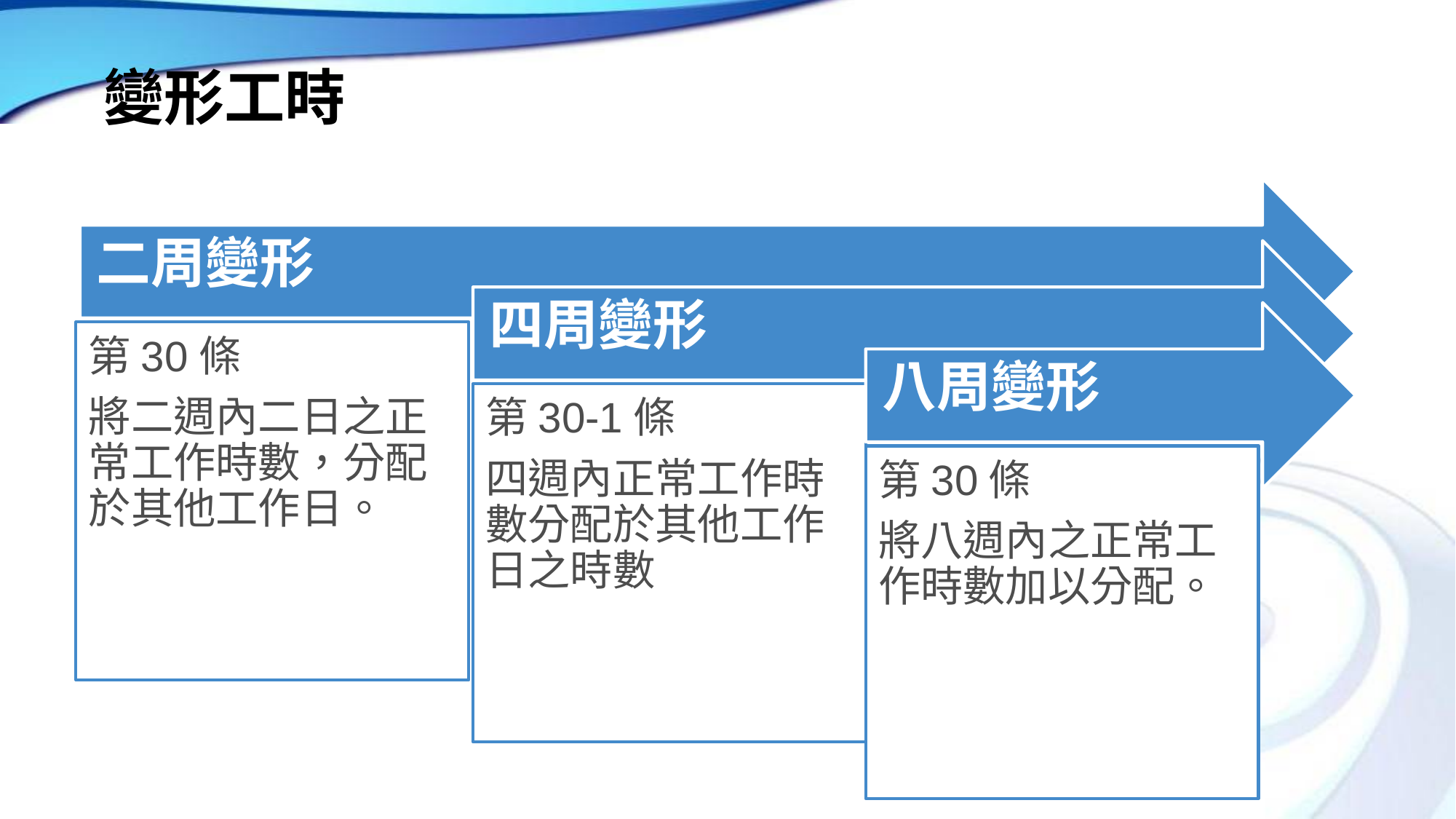

# 變形工時
二周變形
第30條
將二週內二日之正常工作時數，分配於其他工作日。
四周變形
第30-1條
四週內正常工作時數分配於其他工作日之時數
八周變形
第30條
將八週內之正常工作時數加以分配。